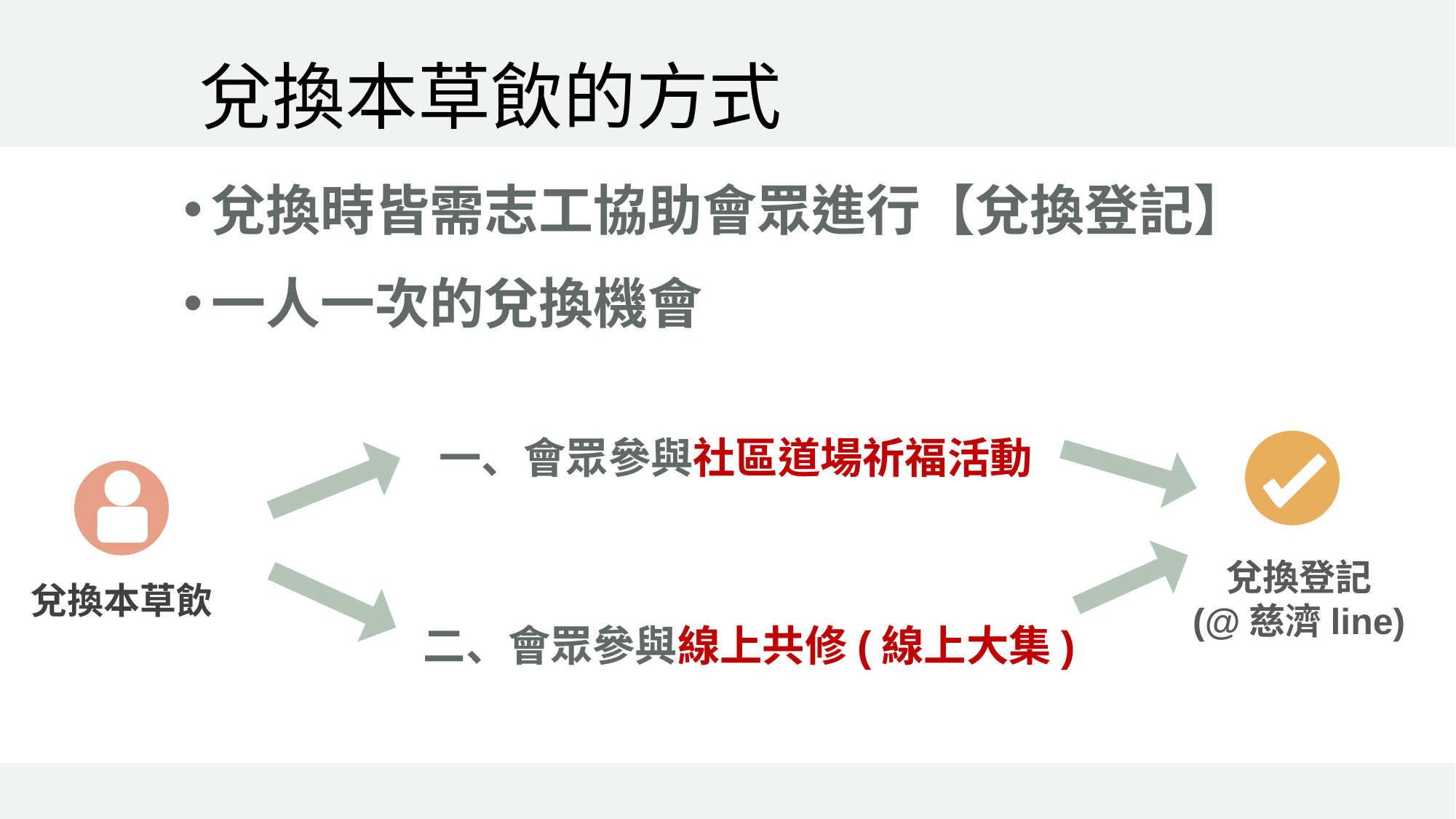

平安大集(集點上收集平安符

兌換本草飲的方式
兌換時皆需志工協助會眾進行【兌換登記】
一人一次的兌換機會
一、會眾參與社區道場祈福活動

兌換登記
(@慈濟line)

兌換本草飲

二、會眾參與線上共修(線上大集)